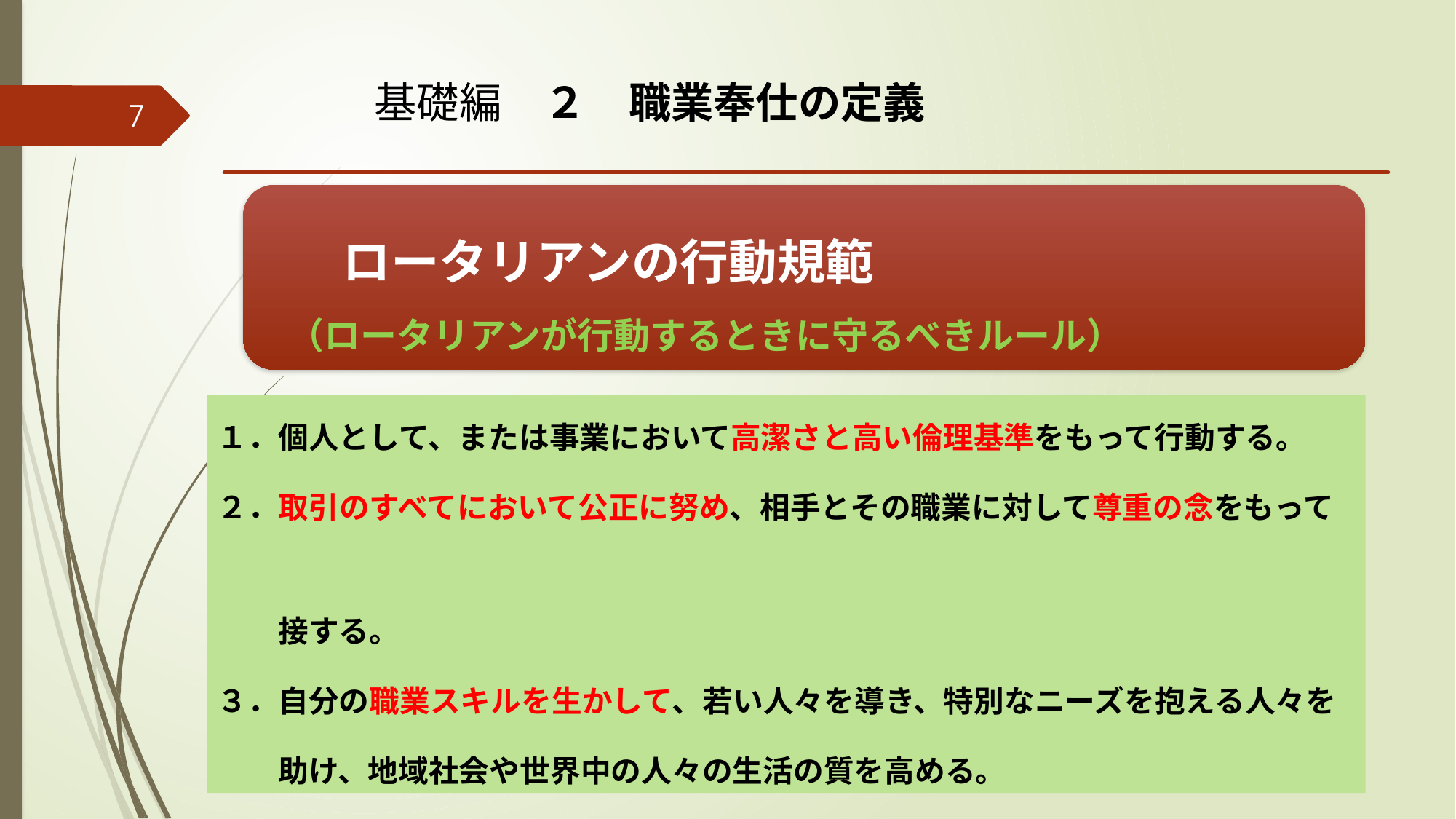

基礎編　２　職業奉仕の定義
7

　ロータリアンの行動規範
（ロータリアンが行動するときに守るべきルール）
１．個人として、または事業において高潔さと高い倫理基準をもって行動する。
２．取引のすべてにおいて公正に努め、相手とその職業に対して尊重の念をもって
　　接する。
３．自分の職業スキルを生かして、若い人々を導き、特別なニーズを抱える人々を
　　助け、地域社会や世界中の人々の生活の質を高める。
４．ロータリーやほかのロータリアンの評判を落とすような言動は避ける。